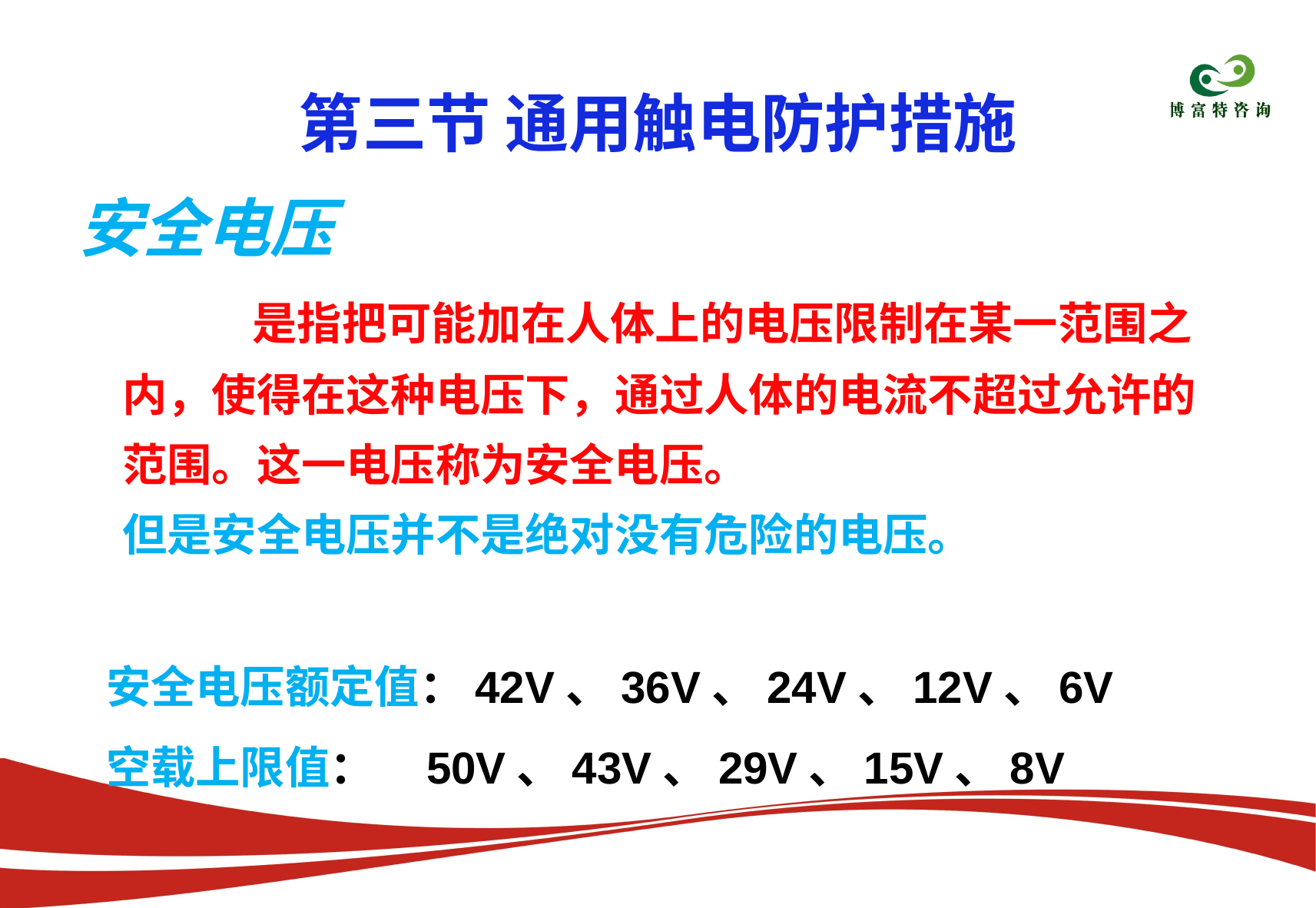

34
第三节 通用触电防护措施
安全电压
 　　是指把可能加在人体上的电压限制在某一范围之内，使得在这种电压下，通过人体的电流不超过允许的范围。这一电压称为安全电压。
但是安全电压并不是绝对没有危险的电压。
安全电压额定值：42V、36V、24V、12V、6V
空载上限值：    50V、43V、29V、15V、8V